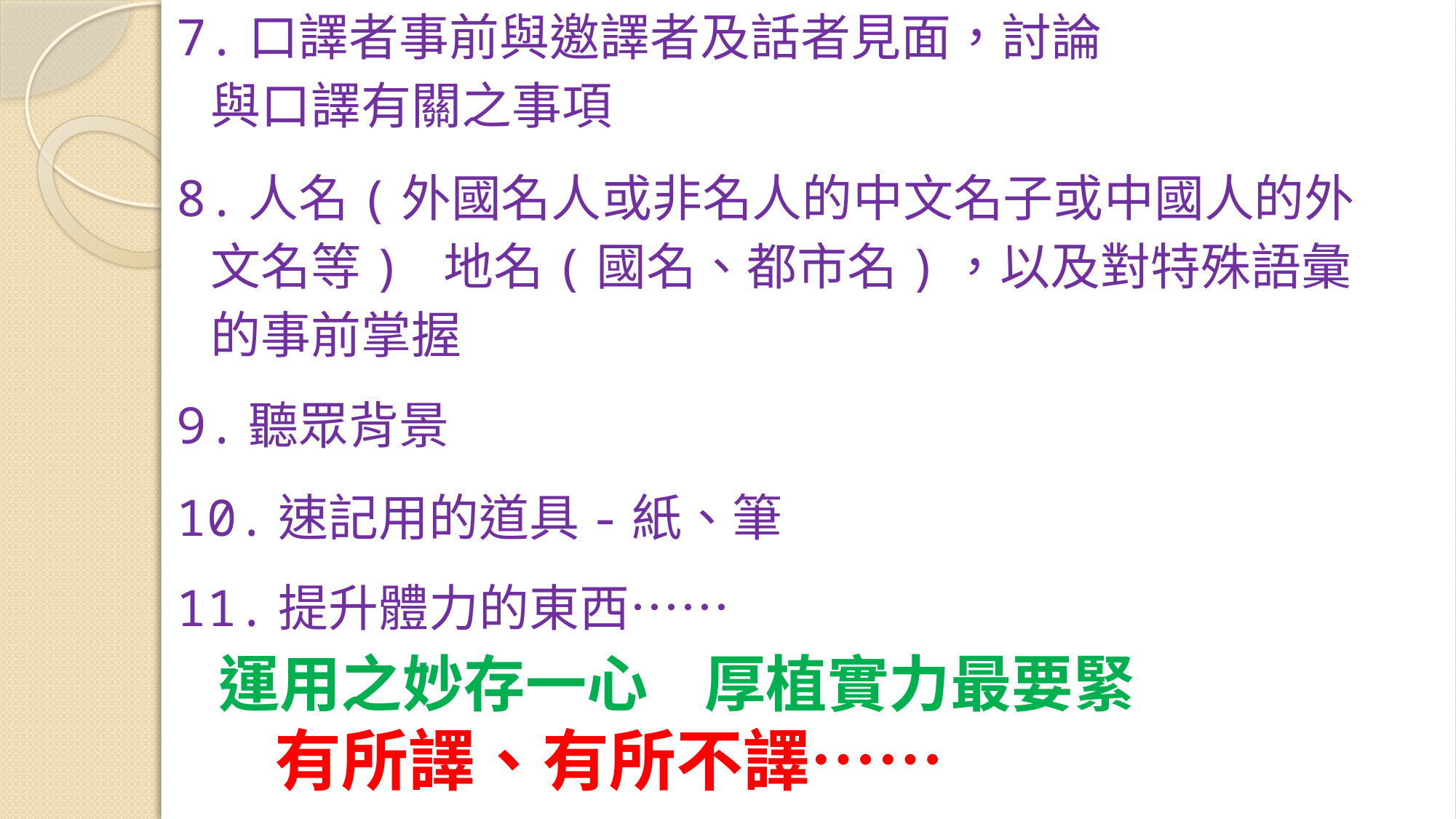

7.口譯者事前與邀譯者及話者見面，討論
  與口譯有關之事項

8.人名(外國名人或非名人的中文名子或中國人的外
  文名等) 地名(國名、都市名)，以及對特殊語彙
  的事前掌握

9.聽眾背景

10.速記用的道具-紙、筆

11.提升體力的東西……
  運用之妙存一心    厚植實力最要緊
                    有所譯、有所不譯……